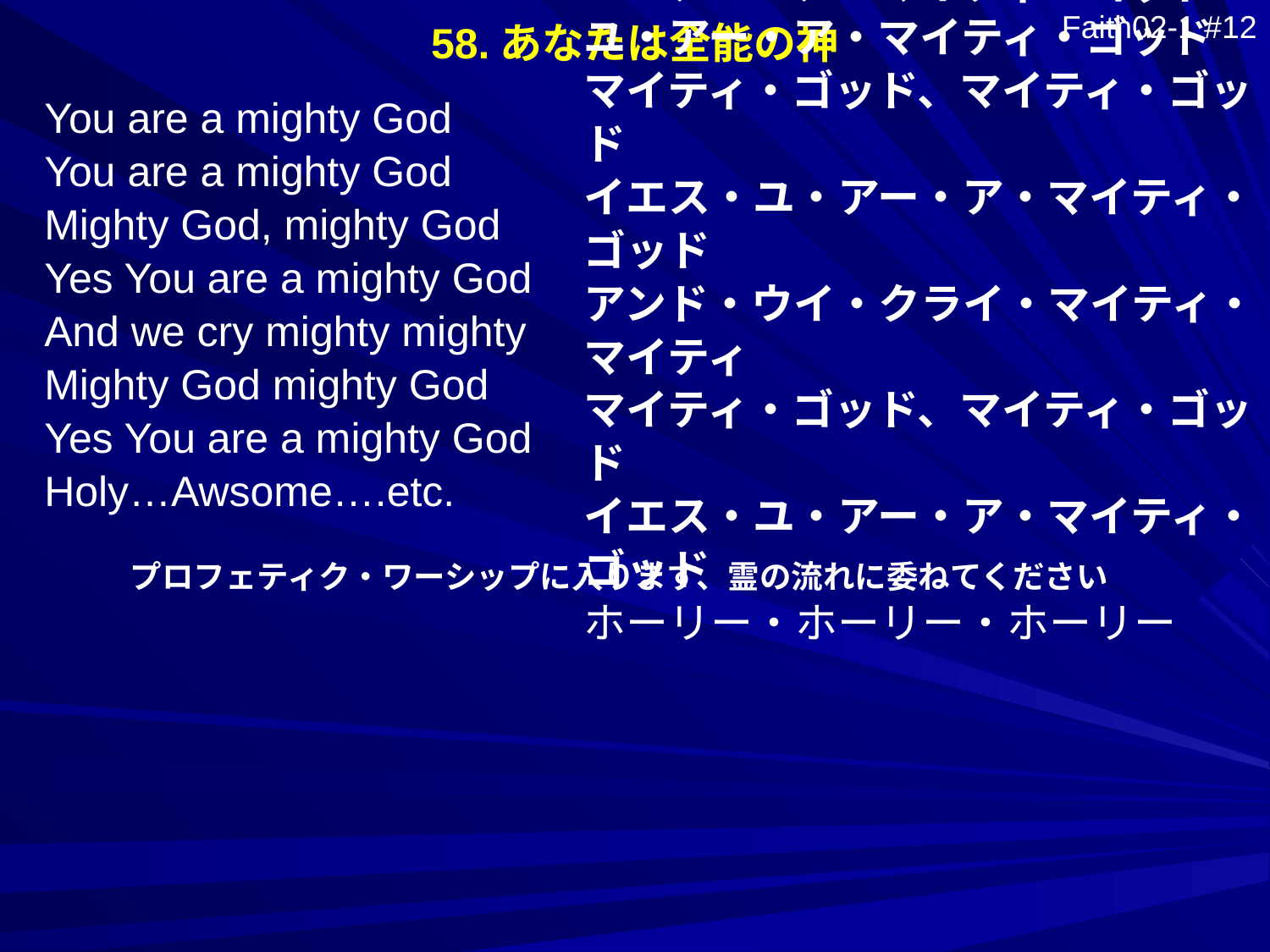

Faith02-1 #12
58.あなたは全能の神
ユ・アー・ア・マイティ・ゴッド
ユ・アー・ア・マイティ・ゴッド
マイティ・ゴッド、マイティ・ゴッド
イエス・ユ・アー・ア・マイティ・ゴッド
アンド・ウイ・クライ・マイティ・マイティ
マイティ・ゴッド、マイティ・ゴッド
イエス・ユ・アー・ア・マイティ・ゴッド
ホーリー・ホーリー・ホーリー

You are a mighty God
You are a mighty God
Mighty God, mighty God
Yes You are a mighty God
And we cry mighty mighty
Mighty God mighty God
Yes You are a mighty God
Holy…Awsome….etc.
プロフェティク・ワーシップに入ります、霊の流れに委ねてください